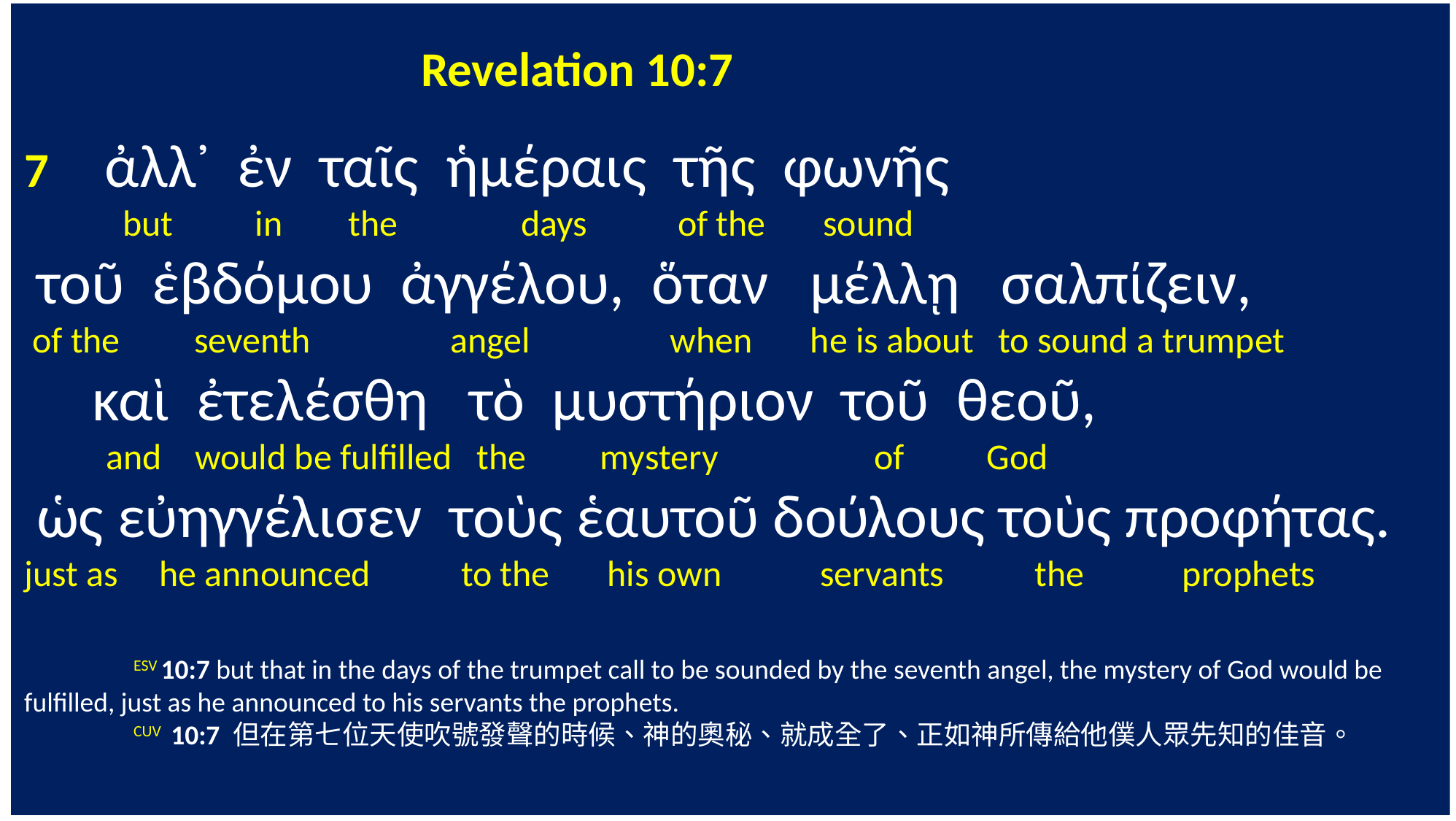

Revelation 10:7

7     ἀλλ᾽  ἐν  ταῖς  ἡμέραις  τῆς  φωνῆς
            but          in        the               days           of the       sound
 τοῦ  ἑβδόμου  ἀγγέλου,  ὅταν   μέλλῃ   σαλπίζειν,
 of the         seventh                 angel                 when       he is about   to sound a trumpet
     καὶ  ἐτελέσθη   τὸ  μυστήριον  τοῦ  θεοῦ,
          and    would be fulfilled   the         mystery                   of          God
 ὡς εὐηγγέλισεν  τοὺς ἑαυτοῦ δούλους τοὺς προφήτας.
just as     he announced           to the       his own            servants           the            prophets

	ESV 10:7 but that in the days of the trumpet call to be sounded by the seventh angel, the mystery of God would be fulfilled, just as he announced to his servants the prophets.
	CUV  10:7 但在第七位天使吹號發聲的時候、神的奧秘、就成全了、正如神所傳給他僕人眾先知的佳音。